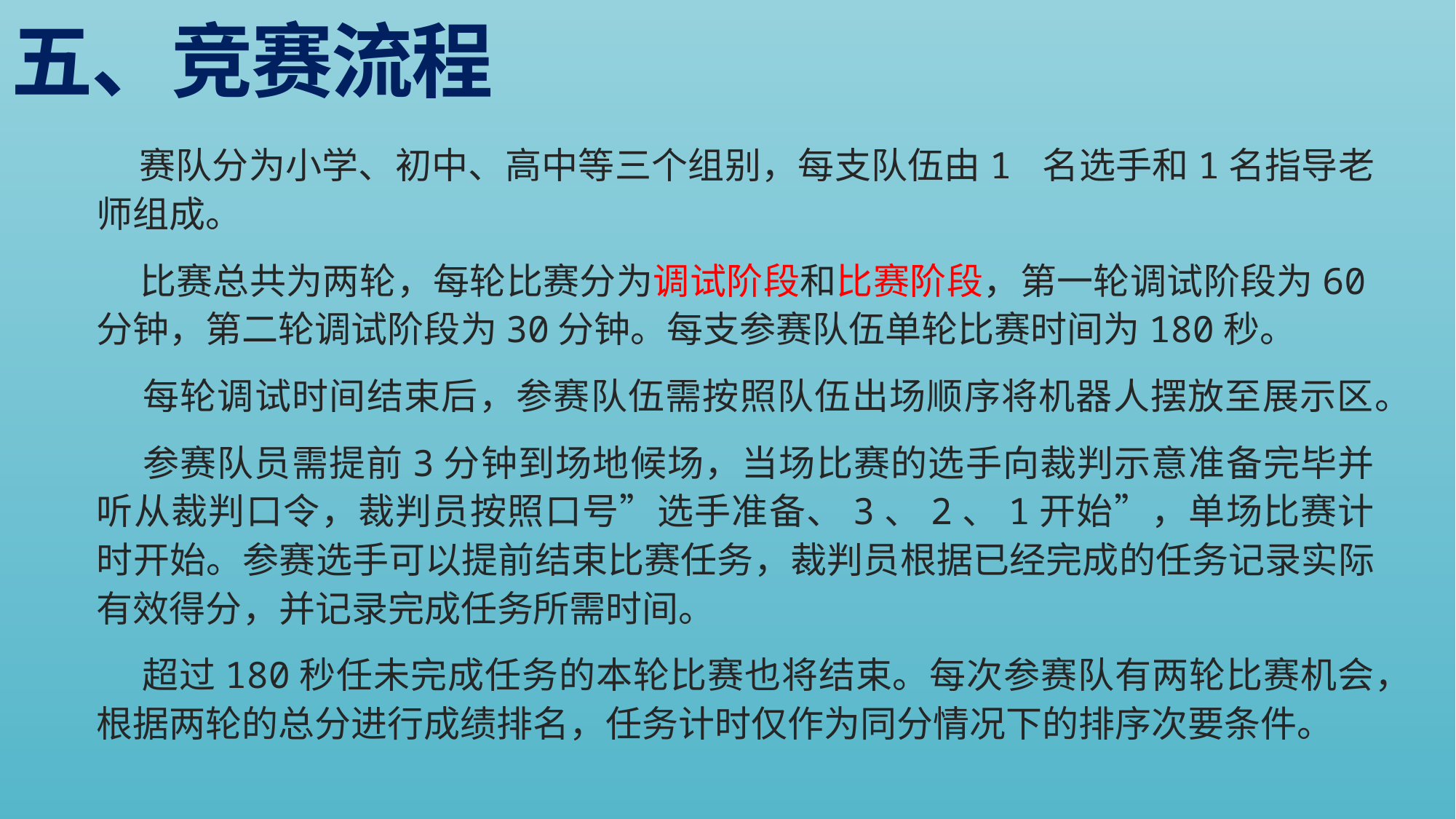

# 五、竞赛流程
    赛队分为小学、初中、高中等三个组别，每支队伍由1 名选手和1名指导老师组成。
    比赛总共为两轮，每轮比赛分为调试阶段和比赛阶段，第一轮调试阶段为60分钟，第二轮调试阶段为30分钟。每支参赛队伍单轮比赛时间为180秒。
    每轮调试时间结束后，参赛队伍需按照队伍出场顺序将机器人摆放至展示区。
    参赛队员需提前3分钟到场地候场，当场比赛的选手向裁判示意准备完毕并听从裁判口令，裁判员按照口号”选手准备、3、2、1开始”，单场比赛计时开始。参赛选手可以提前结束比赛任务，裁判员根据已经完成的任务记录实际有效得分，并记录完成任务所需时间。
    超过180秒任未完成任务的本轮比赛也将结束。每次参赛队有两轮比赛机会，根据两轮的总分进行成绩排名，任务计时仅作为同分情况下的排序次要条件。